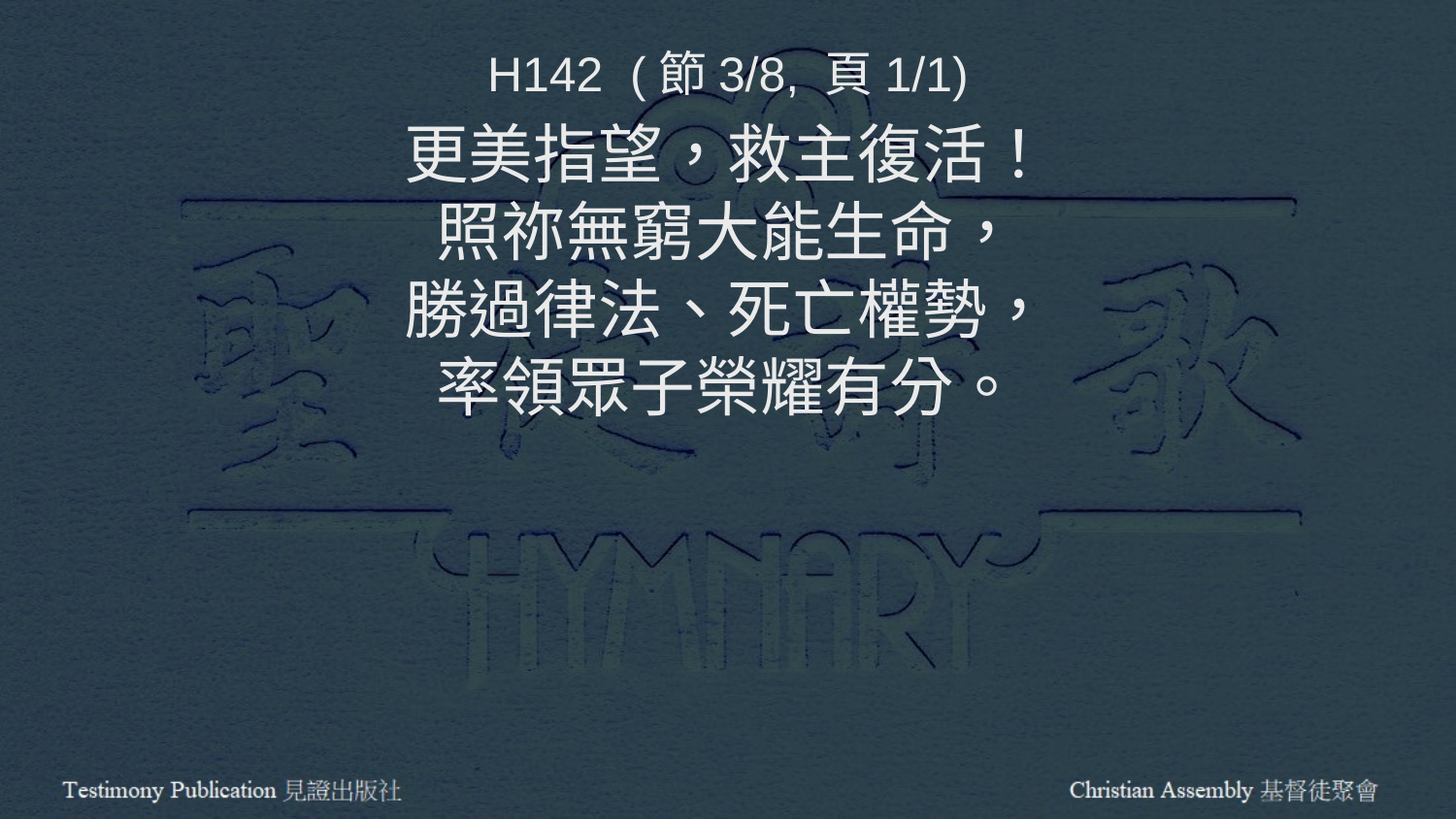

H142  (節3/8, 頁1/1)
更美指望，救主復活！
照祢無窮大能生命，
勝過律法、死亡權勢，
率領眾子榮耀有分。